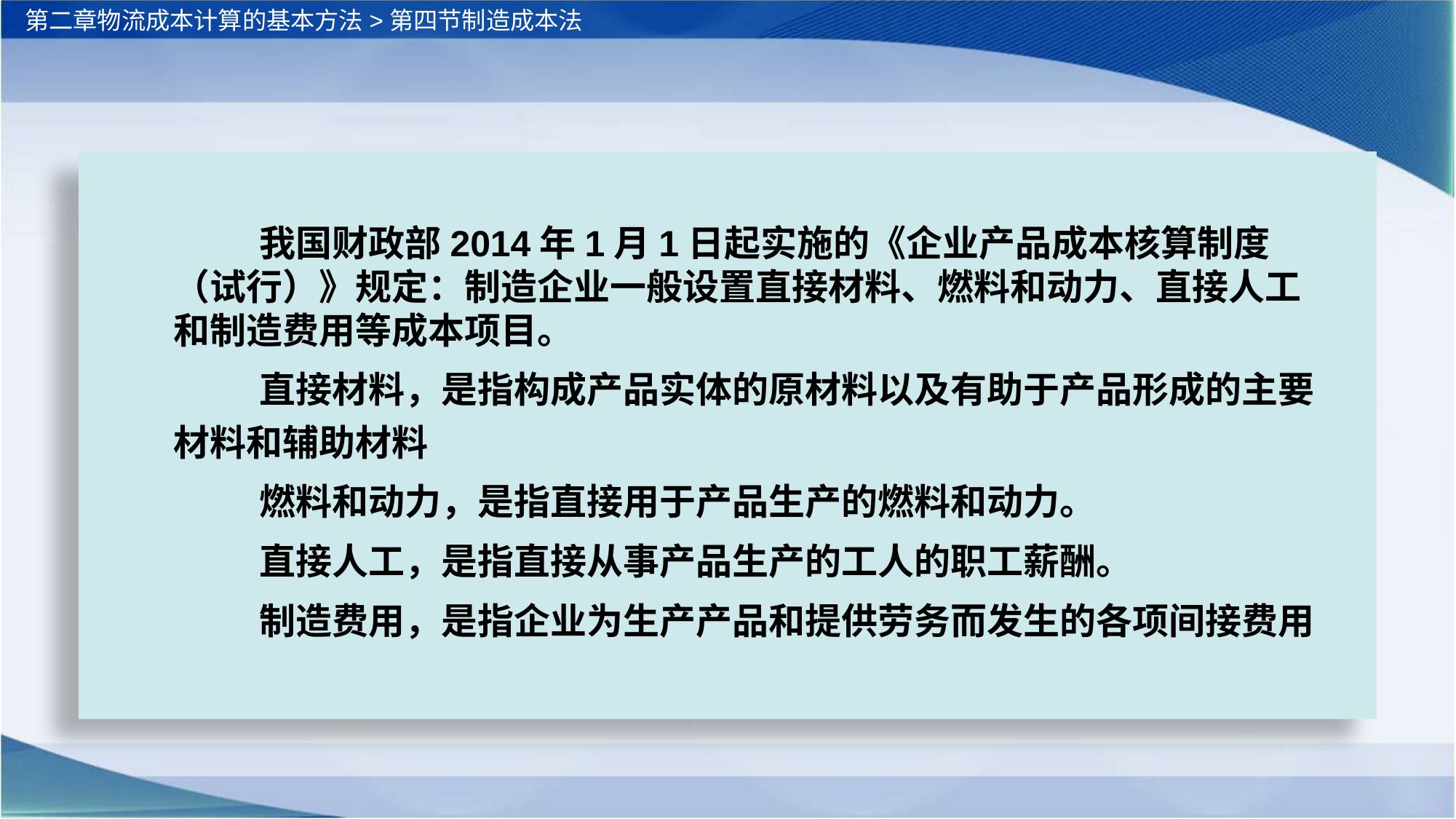

第二章物流成本计算的基本方法>第四节制造成本法
我国财政部2014年1月1日起实施的《企业产品成本核算制度（试行）》规定：制造企业一般设置直接材料、燃料和动力、直接人工和制造费用等成本项目。
直接材料，是指构成产品实体的原材料以及有助于产品形成的主要材料和辅助材料
燃料和动力，是指直接用于产品生产的燃料和动力。
直接人工，是指直接从事产品生产的工人的职工薪酬。
制造费用，是指企业为生产产品和提供劳务而发生的各项间接费用